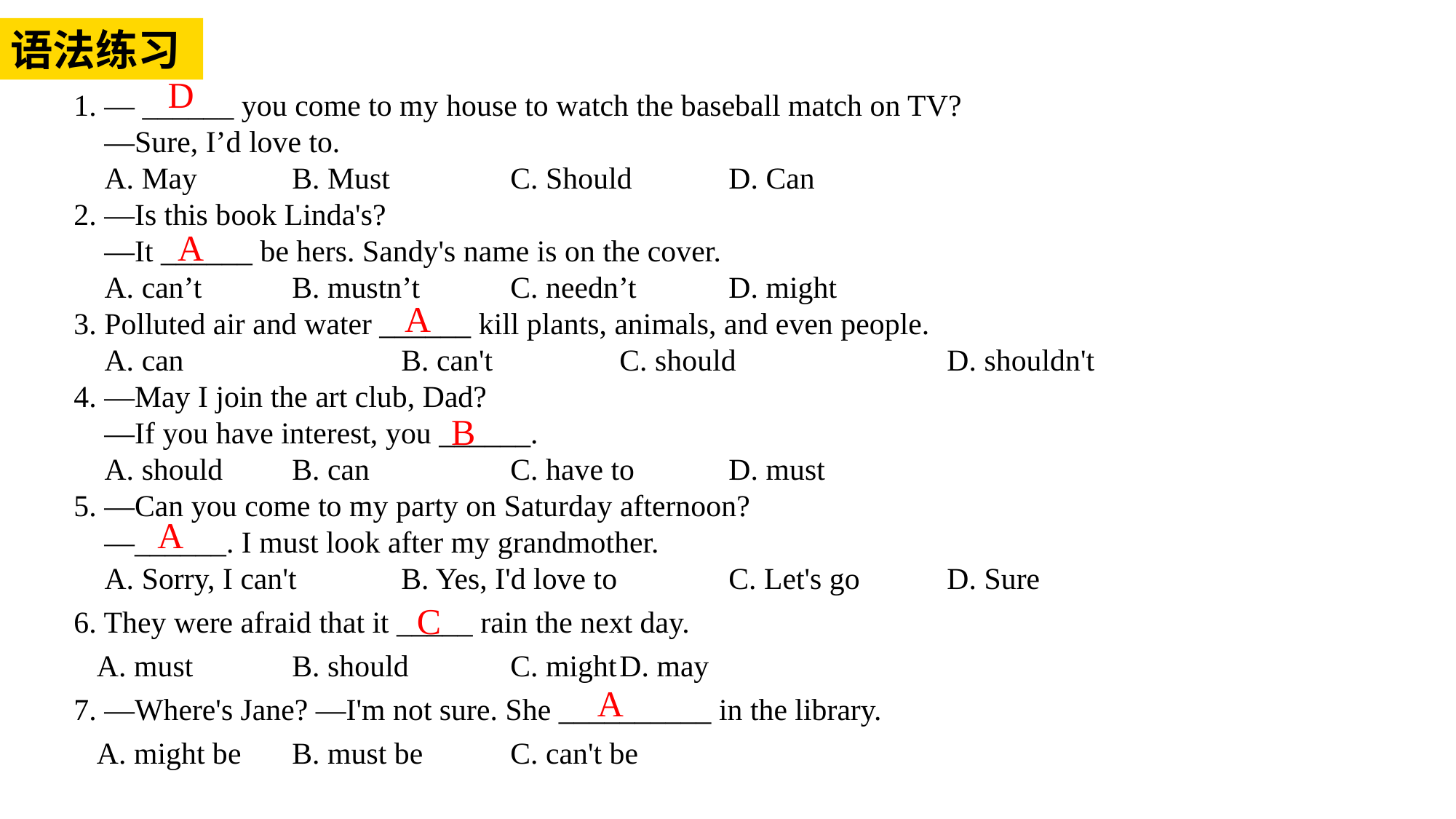

语法练习
D
1. — ______ you come to my house to watch the baseball match on TV?
    —Sure, I’d love to.
    A. May	B. Must		C. Should	D. Can
2. —Is this book Linda's?
    —It ______ be hers. Sandy's name is on the cover.
    A. can’t	B. mustn’t	C. needn’t	D. might
3. Polluted air and water ______ kill plants, animals, and even people.
    A. can		B. can't		C. should		D. shouldn't
4. —May I join the art club, Dad?
    —If you have interest, you ______.
    A. should	B. can		C. have to	D. must
5. —Can you come to my party on Saturday afternoon?
    —______. I must look after my grandmother.
    A. Sorry, I can't	B. Yes, I'd love to		C. Let's go	D. Sure
6. They were afraid that it _____ rain the next day.
   A. must	B. should	C. might	D. may
7. —Where's Jane? —I'm not sure. She __________ in the library.
   A. might be	B. must be	C. can't be

A
A
B
A
C
A